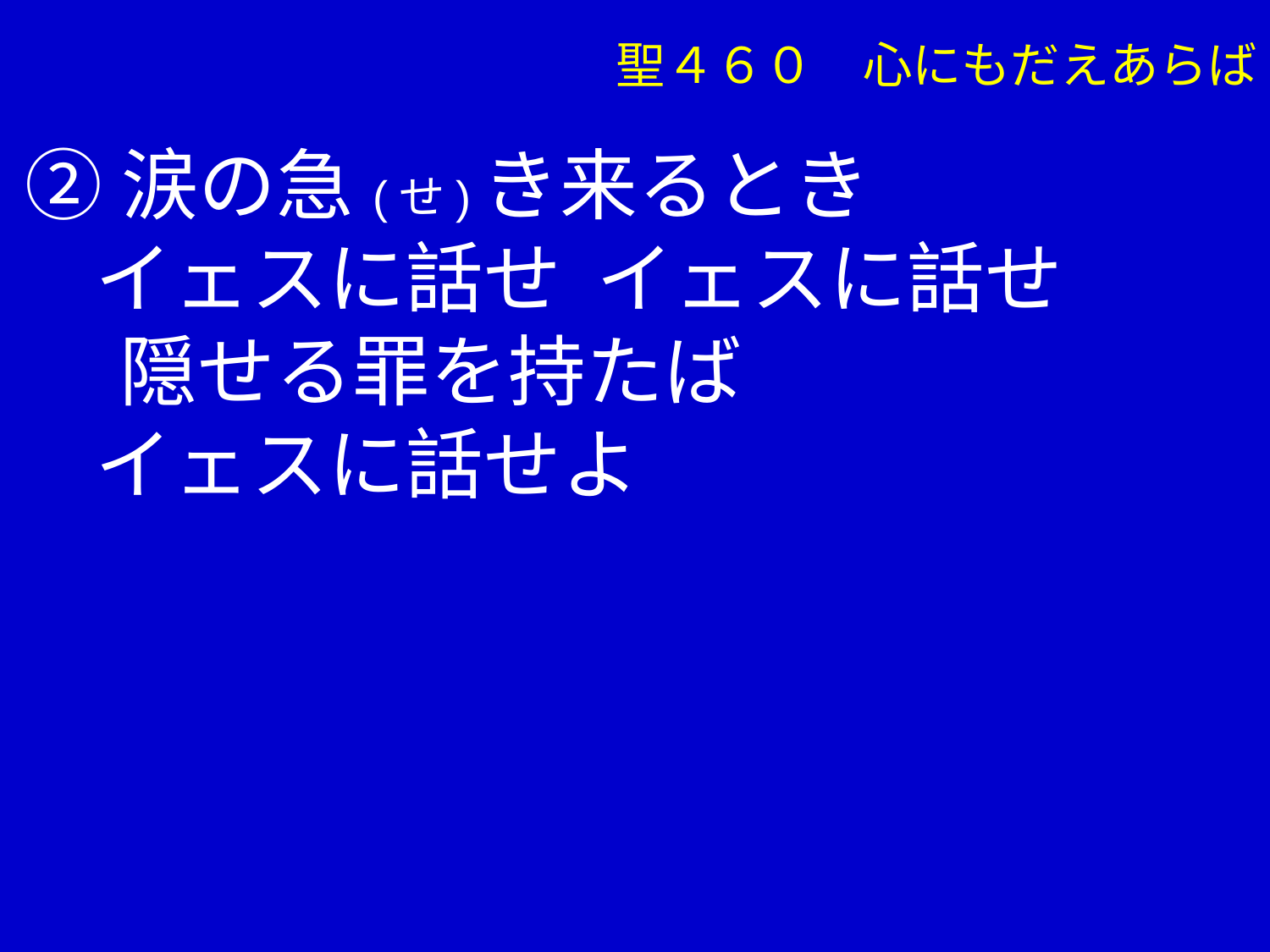

聖４６０　心にもだえあらば
②涙の急(せ)き来るとき
   イェスに話せ  イェスに話せ
　 隠せる罪を持たば
   イェスに話せよ